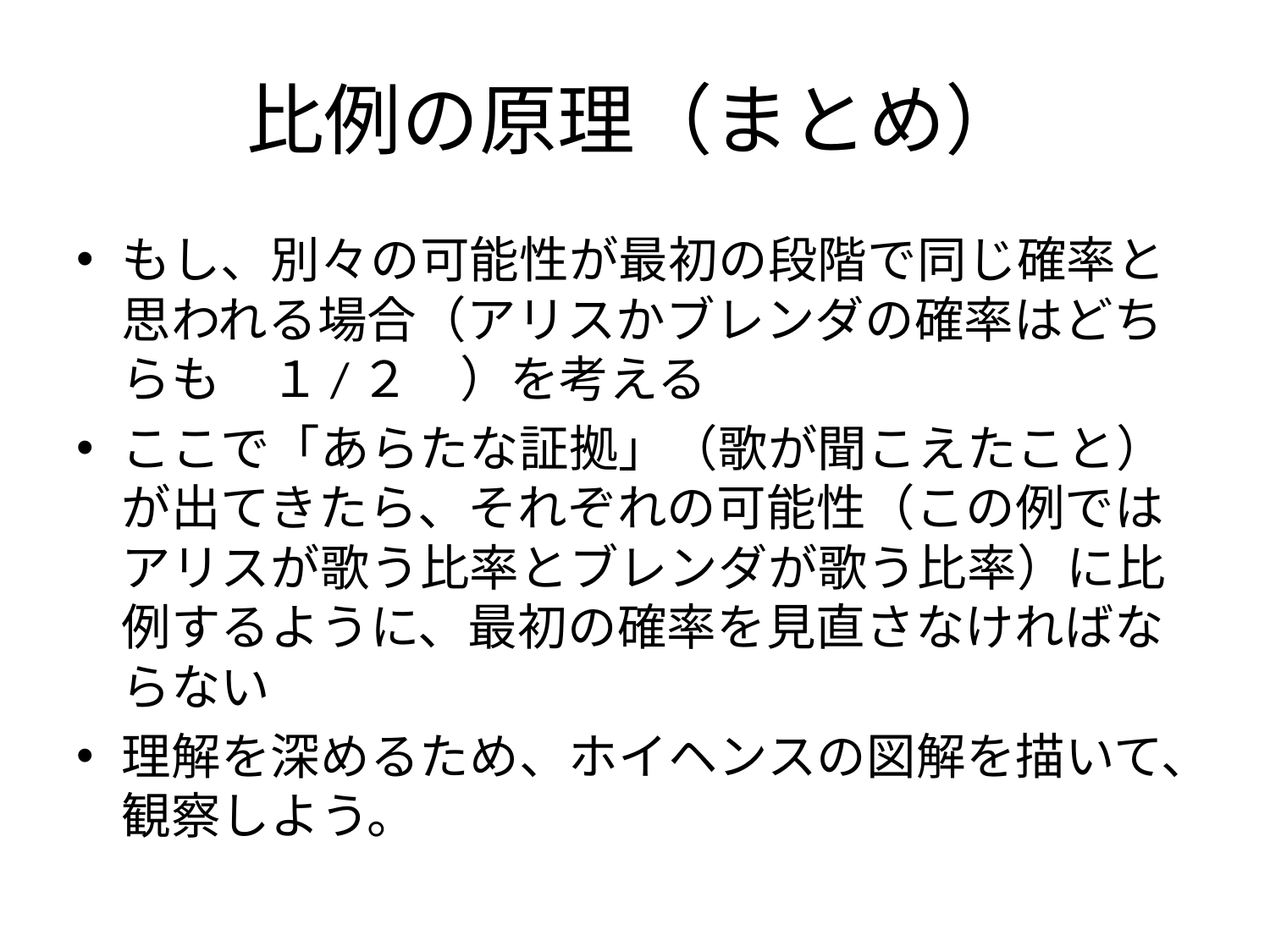

# 比例の原理（まとめ）
もし、別々の可能性が最初の段階で同じ確率と思われる場合（アリスかブレンダの確率はどちらも　１/２　）を考える
ここで「あらたな証拠」（歌が聞こえたこと）が出てきたら、それぞれの可能性（この例ではアリスが歌う比率とブレンダが歌う比率）に比例するように、最初の確率を見直さなければならない
理解を深めるため、ホイヘンスの図解を描いて、観察しよう。